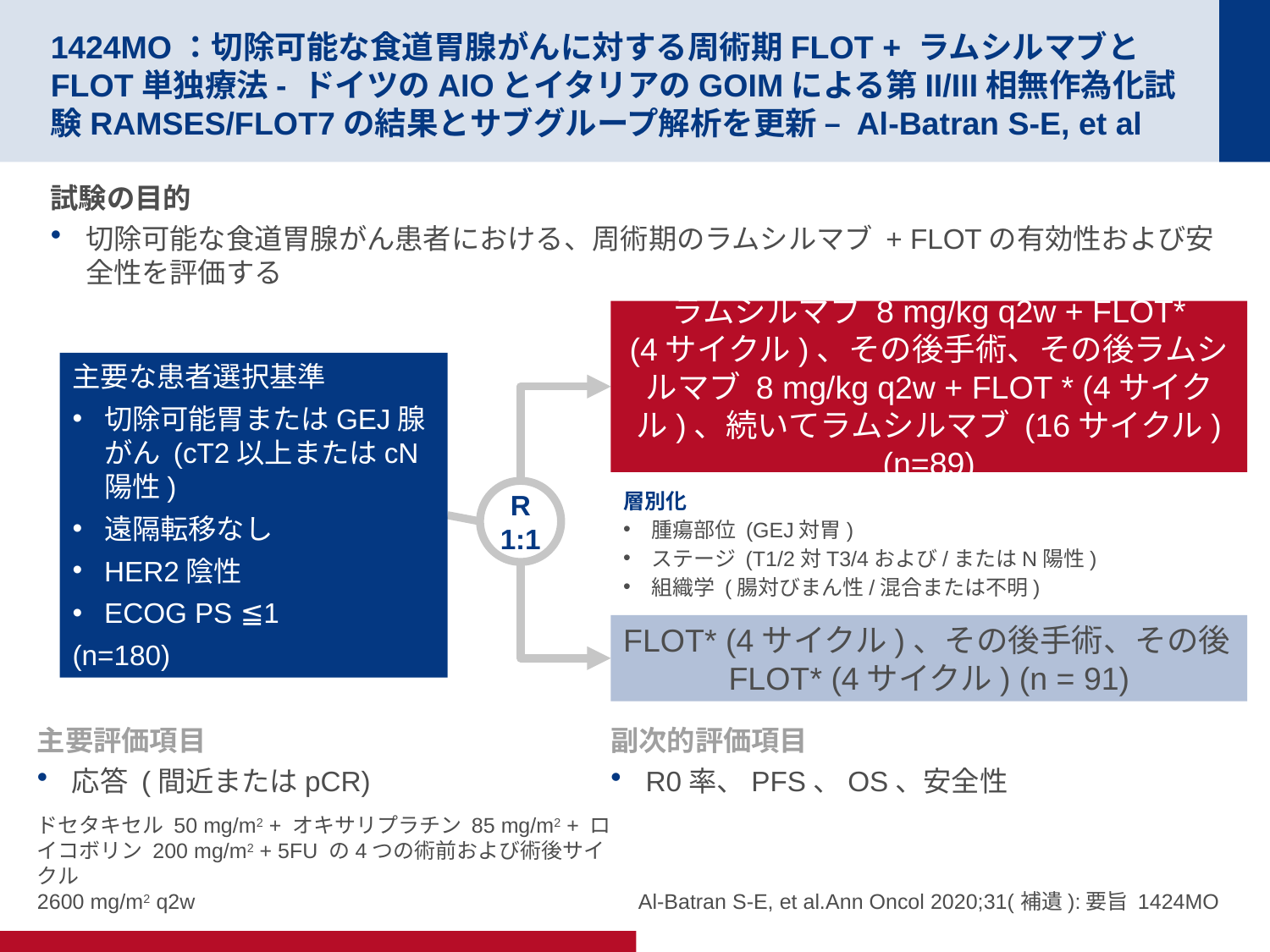

# 1424MO：切除可能な食道胃腺がんに対する周術期FLOT + ラムシルマブとFLOT単独療法- ドイツのAIOとイタリアのGOIMによる第II/III相無作為化試験RAMSES/FLOT7の結果とサブグループ解析を更新 – Al-Batran S-E, et al
試験の目的
切除可能な食道胃腺がん患者における、周術期のラムシルマブ + FLOTの有効性および安全性を評価する
ラムシルマブ 8 mg/kg q2w + FLOT*
(4サイクル)、その後手術、その後ラムシルマブ 8 mg/kg q2w + FLOT * (4サイクル)、続いてラムシルマブ (16サイクル) (n=89)
主要な患者選択基準
切除可能胃またはGEJ腺がん (cT2以上またはcN陽性)
遠隔転移なし
HER2陰性
ECOG PS ≦1
(n=180)
R
1:1
層別化
腫瘍部位 (GEJ対胃)
ステージ (T1/2対T3/4および/またはN陽性)
組織学 (腸対びまん性/混合または不明)
FLOT* (4サイクル)、その後手術、その後FLOT* (4サイクル) (n = 91)
主要評価項目
応答 (間近またはpCR)
副次的評価項目
R0率、PFS、OS、安全性
ドセタキセル 50 mg/m2 + オキサリプラチン 85 mg/m2 + ロイコボリン 200 mg/m2 + 5FU の4つの術前および術後サイクル
2600 mg/m2 q2w
Al-Batran S-E, et al.Ann Oncol 2020;31(補遺):要旨 1424MO